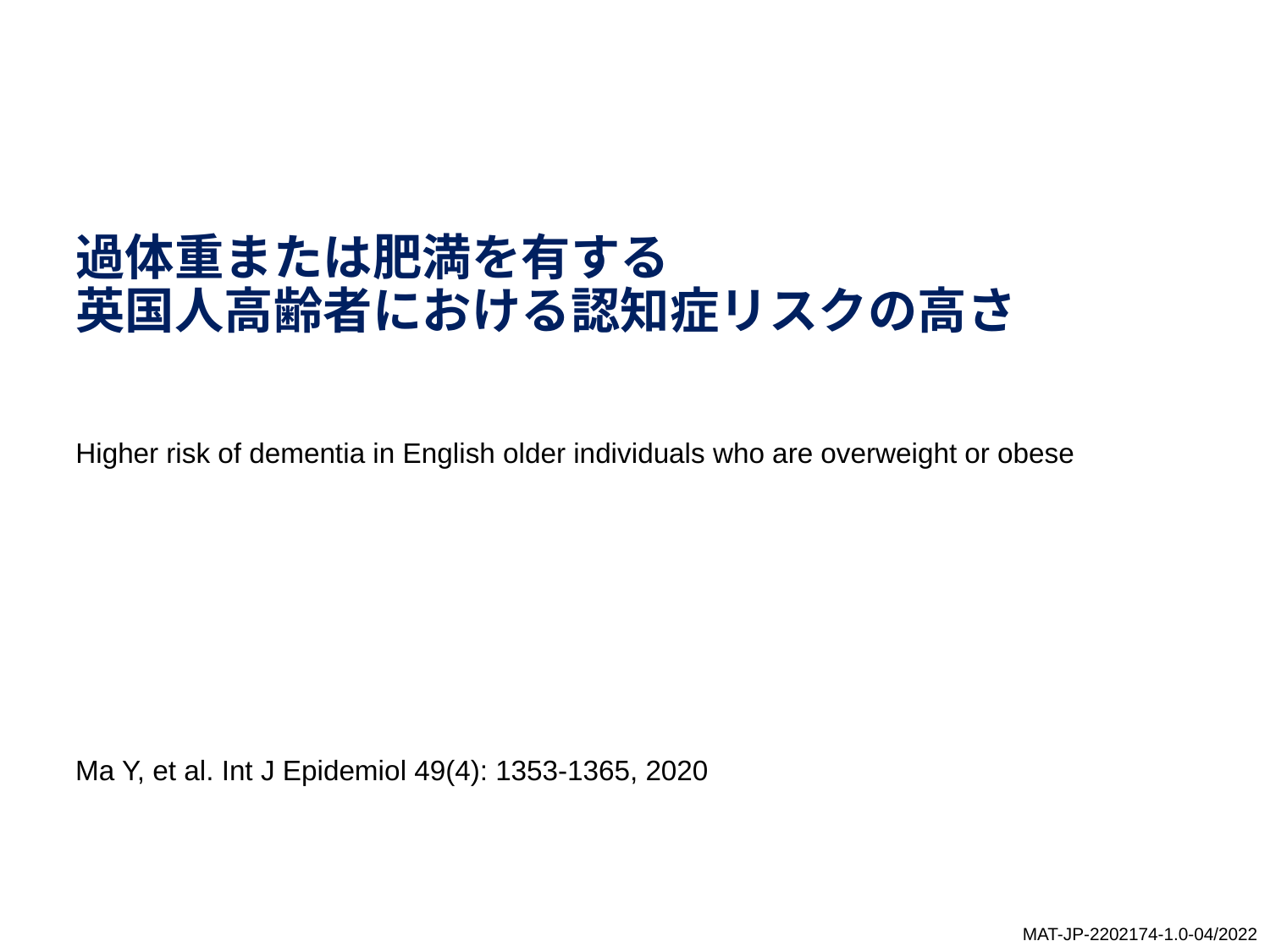

過体重または肥満を有する
英国人高齢者における認知症リスクの高さ
Higher risk of dementia in English older individuals who are overweight or obese
Ma Y, et al. Int J Epidemiol 49(4): 1353-1365, 2020
MAT-JP-2202174-1.0-04/2022